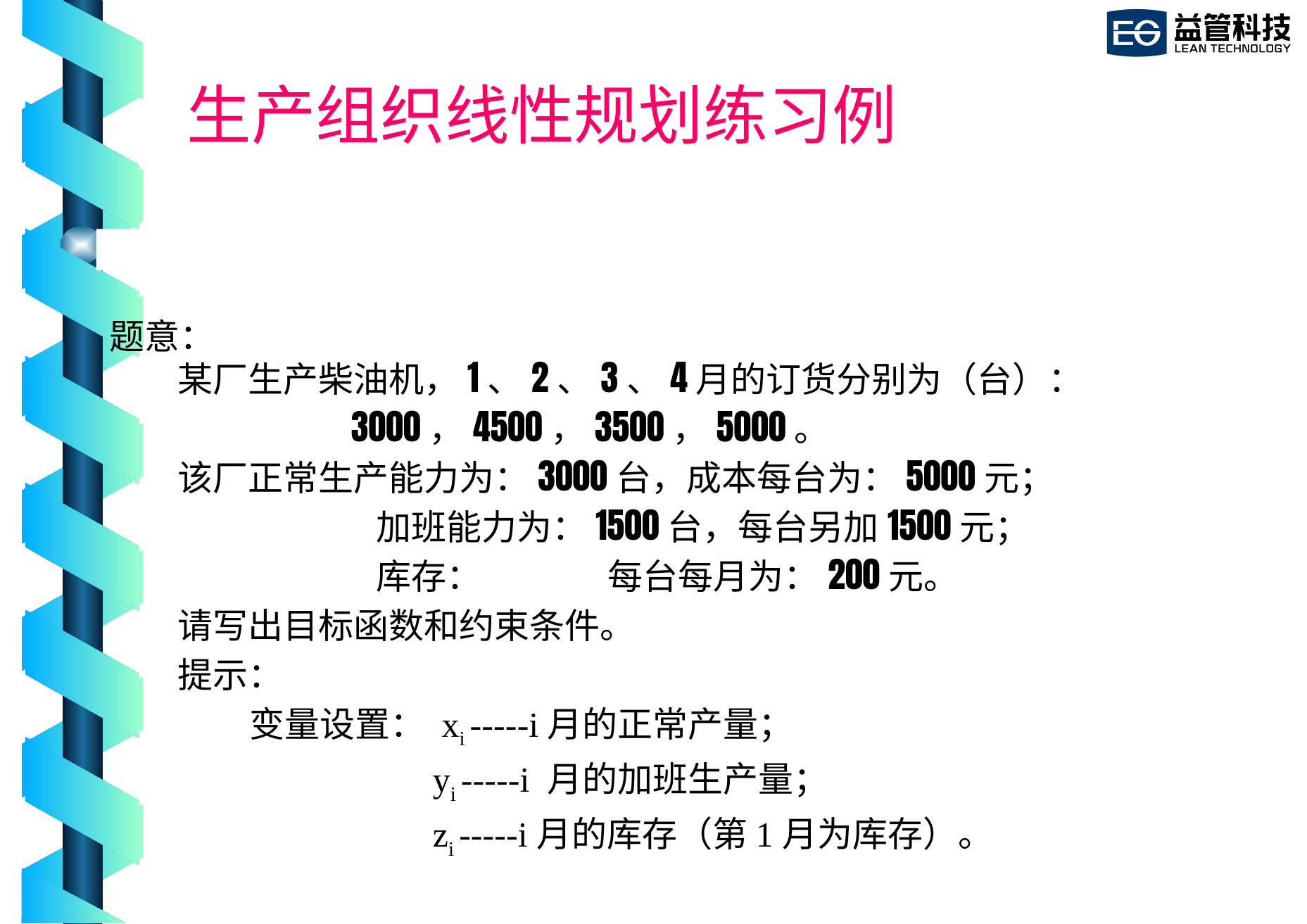

# 生产组织线性规划练习例
题意：
某厂生产柴油机，1、2、3、4月的订货分别为（台）：
                     3000，4500，3500，5000。
该厂正常生产能力为：3000台，成本每台为：5000元；
                        加班能力为：1500台，每台另加1500元；
                        库存：                每台每月为：200元。
请写出目标函数和约束条件。
提示：
        变量设置： xi -----i月的正常产量；
                             yi -----i 月的加班生产量；
                             zi -----i月的库存（第1月为库存）。